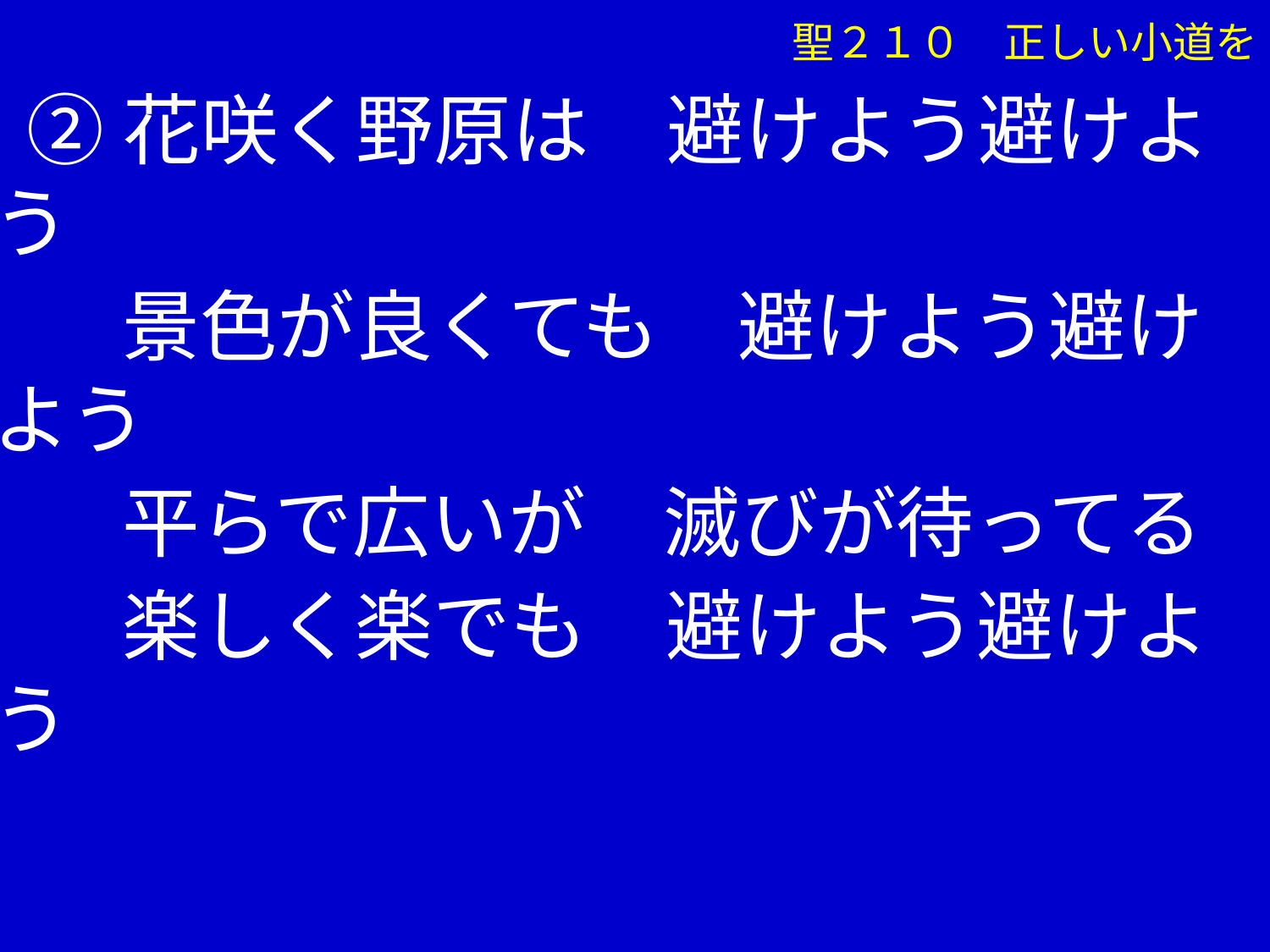

聖２１０　正しい小道を
  ②花咲く野原は　避けよう避けよう
　   景色が良くても　避けよう避けよう
　   平らで広いが　滅びが待ってる
　   楽しく楽でも　避けよう避けよう